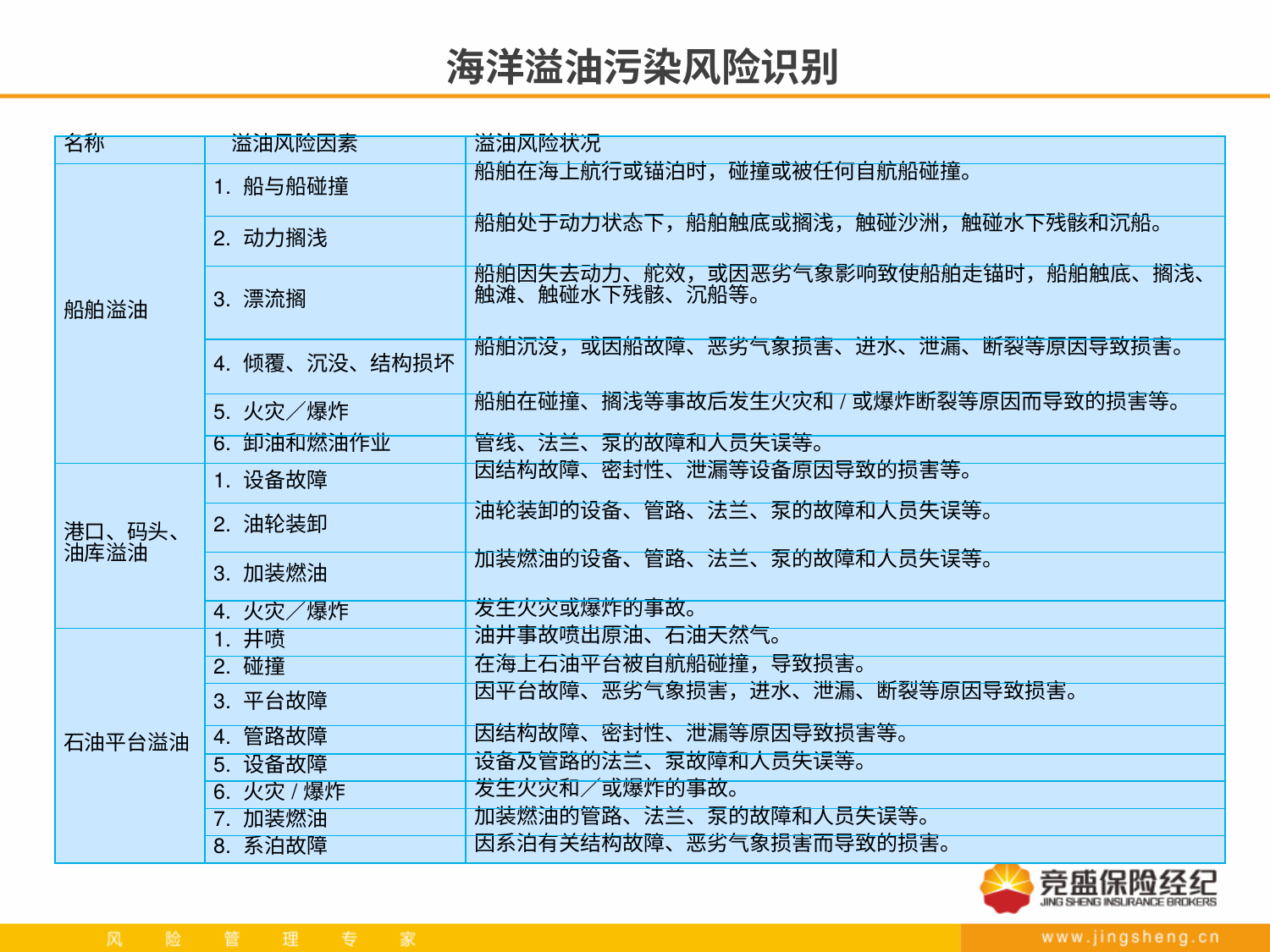

# 海洋溢油污染风险识别
| 名称 | 溢油风险因素 | 溢油风险状况 |
| --- | --- | --- |
| 船舶溢油 | 1. 船与船碰撞 | 船舶在海上航行或锚泊时，碰撞或被任何自航船碰撞。 |
|  | 2. 动力搁浅 | 船舶处于动力状态下，船舶触底或搁浅，触碰沙洲，触碰水下残骸和沉船。 |
|  | 3. 漂流搁 | 船舶因失去动力、舵效，或因恶劣气象影响致使船舶走锚时，船舶触底、搁浅、触滩、触碰水下残骸、沉船等。 |
|  | 4. 倾覆、沉没、结构损坏 | 船舶沉没，或因船故障、恶劣气象损害、进水、泄漏、断裂等原因导致损害。 |
|  | 5. 火灾／爆炸 | 船舶在碰撞、搁浅等事故后发生火灾和/或爆炸断裂等原因而导致的损害等。 |
|  | 6. 卸油和燃油作业 | 管线、法兰、泵的故障和人员失误等。 |
| 港口、码头、 油库溢油 | 1. 设备故障 | 因结构故障、密封性、泄漏等设备原因导致的损害等。 |
|  | 2. 油轮装卸 | 油轮装卸的设备、管路、法兰、泵的故障和人员失误等。 |
|  | 3. 加装燃油 | 加装燃油的设备、管路、法兰、泵的故障和人员失误等。 |
|  | 4. 火灾／爆炸 | 发生火灾或爆炸的事故。 |
| 石油平台溢油 | 1. 井喷 | 油井事故喷出原油、石油天然气。 |
|  | 2. 碰撞 | 在海上石油平台被自航船碰撞，导致损害。 |
|  | 3. 平台故障 | 因平台故障、恶劣气象损害，进水、泄漏、断裂等原因导致损害。 |
|  | 4. 管路故障 | 因结构故障、密封性、泄漏等原因导致损害等。 |
|  | 5. 设备故障 | 设备及管路的法兰、泵故障和人员失误等。 |
|  | 6. 火灾/爆炸 | 发生火灾和／或爆炸的事故。 |
|  | 7. 加装燃油 | 加装燃油的管路、法兰、泵的故障和人员失误等。 |
|  | 8. 系泊故障 | 因系泊有关结构故障、恶劣气象损害而导致的损害。 |